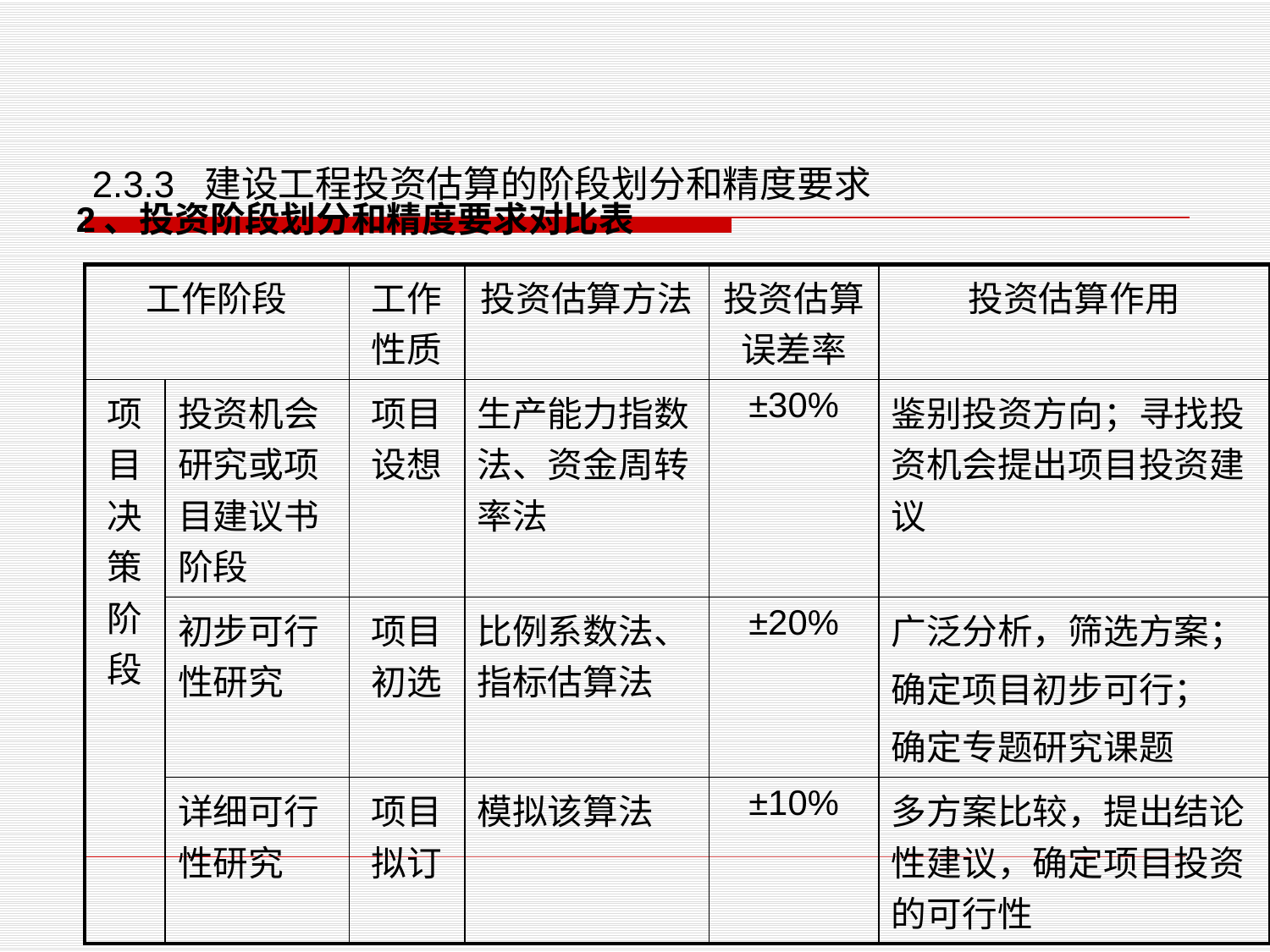

# 2.3.3  建设工程投资估算的阶段划分和精度要求
2、投资阶段划分和精度要求对比表
| 工作阶段 |  | 工作性质 | 投资估算方法 | 投资估算误差率 | 投资估算作用 |
| --- | --- | --- | --- | --- | --- |
| 项目决策阶段 | 投资机会研究或项目建议书阶段 | 项目设想 | 生产能力指数法、资金周转率法 | ±30% | 鉴别投资方向；寻找投资机会提出项目投资建议 |
|  | 初步可行性研究 | 项目初选 | 比例系数法、指标估算法 | ±20% | 广泛分析，筛选方案； 确定项目初步可行； 确定专题研究课题 |
|  | 详细可行性研究 | 项目拟订 | 模拟该算法 | ±10% | 多方案比较，提出结论性建议，确定项目投资的可行性 |